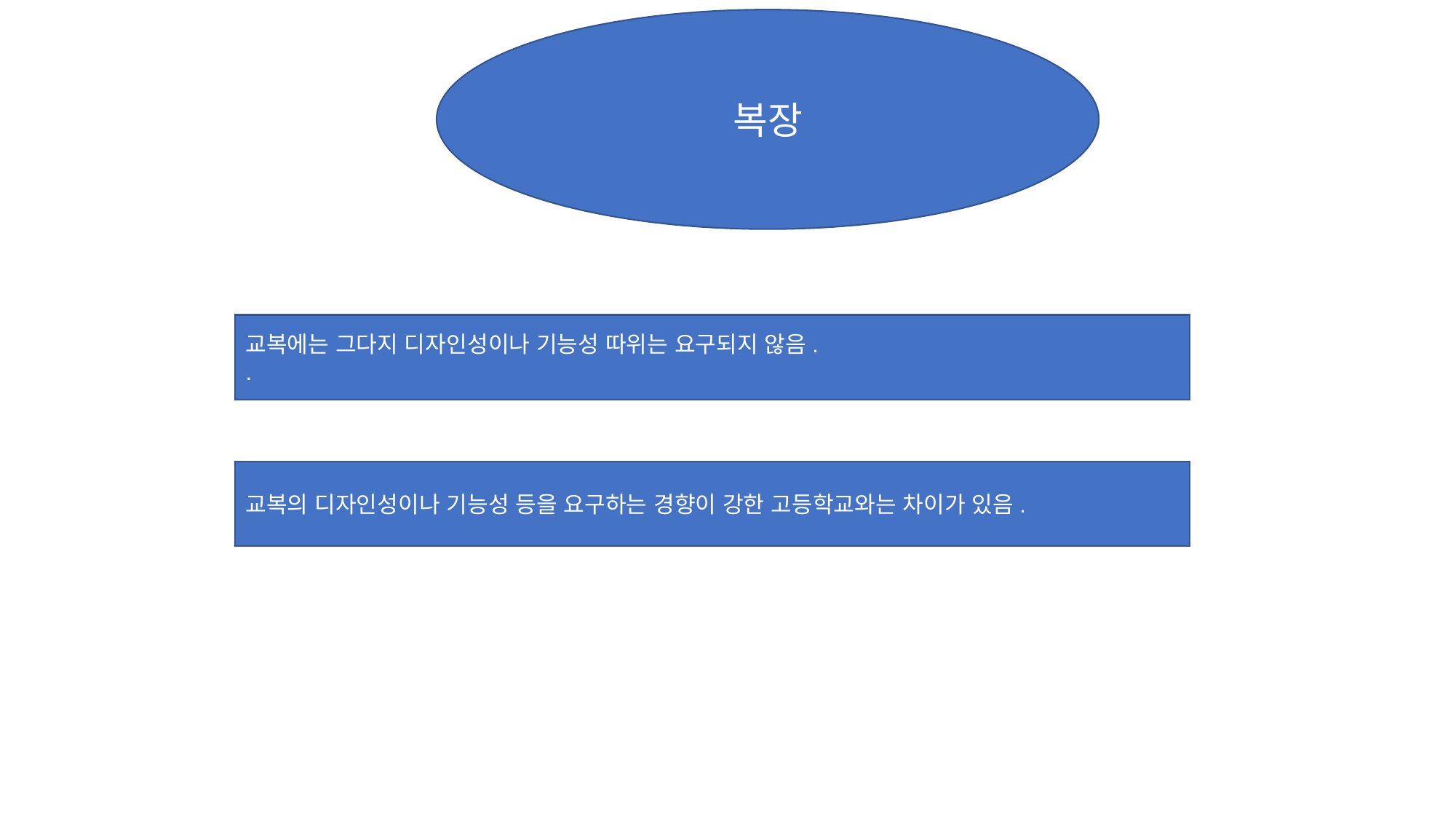

복장

#
교복에는 그다지 디자인성이나 기능성 따위는 요구되지 않음.
.
교복의 디자인성이나 기능성 등을 요구하는 경향이 강한 고등학교와는 차이가 있음.